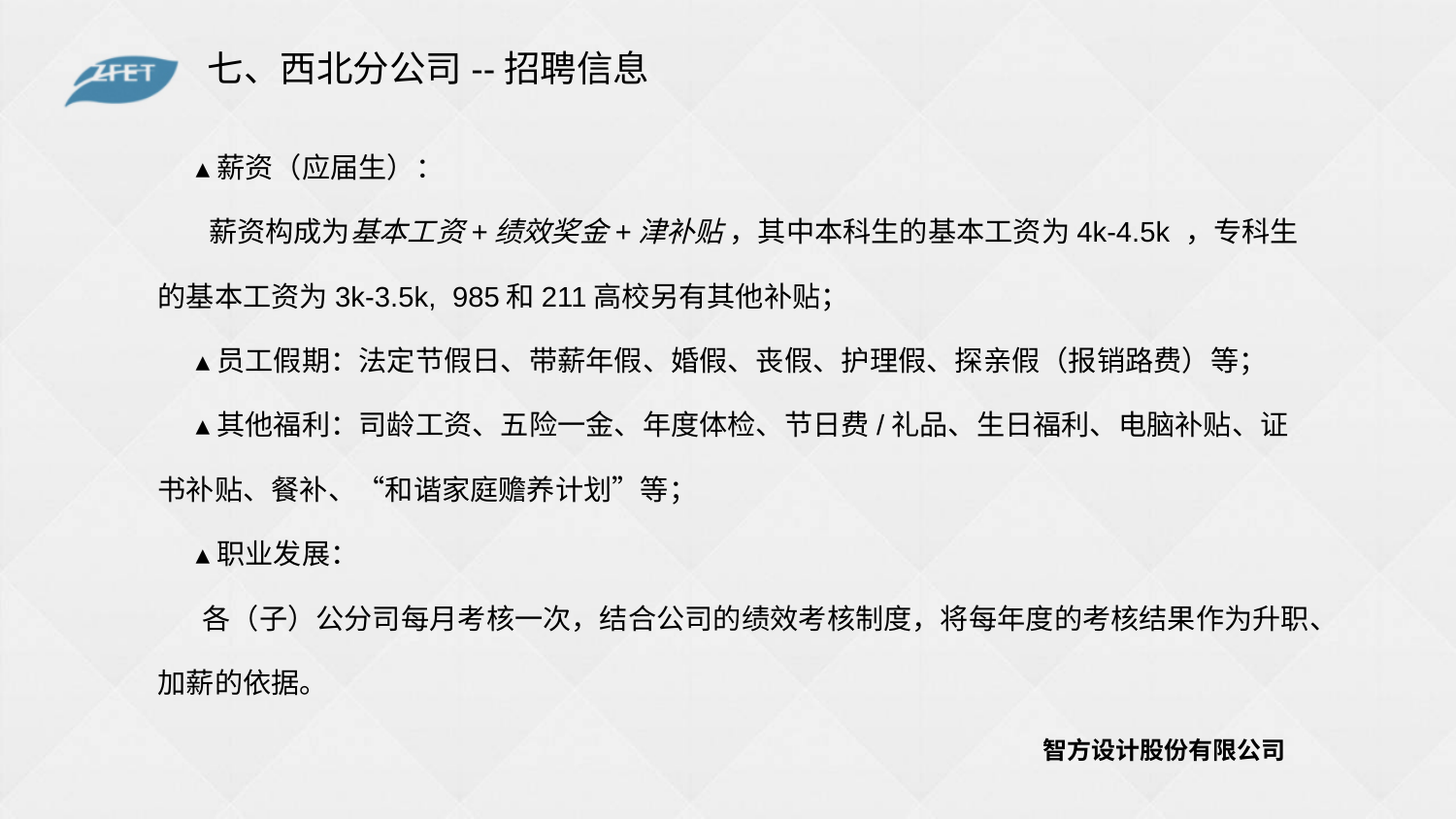

七、西北分公司--招聘信息
      ▴薪资（应届生）：
       薪资构成为基本工资+绩效奖金+津补贴 ，其中本科生的基本工资为4k-4.5k ，专科生的基本工资为3k-3.5k,  985和211高校另有其他补贴；
      ▴员工假期：法定节假日、带薪年假、婚假、丧假、护理假、探亲假（报销路费）等；
      ▴其他福利：司龄工资、五险一金、年度体检、节日费/礼品、生日福利、电脑补贴、证书补贴、餐补、“和谐家庭赡养计划”等；
      ▴职业发展：
      各（子）公分司每月考核一次，结合公司的绩效考核制度，将每年度的考核结果作为升职、加薪的依据。

          智方设计股份有限公司